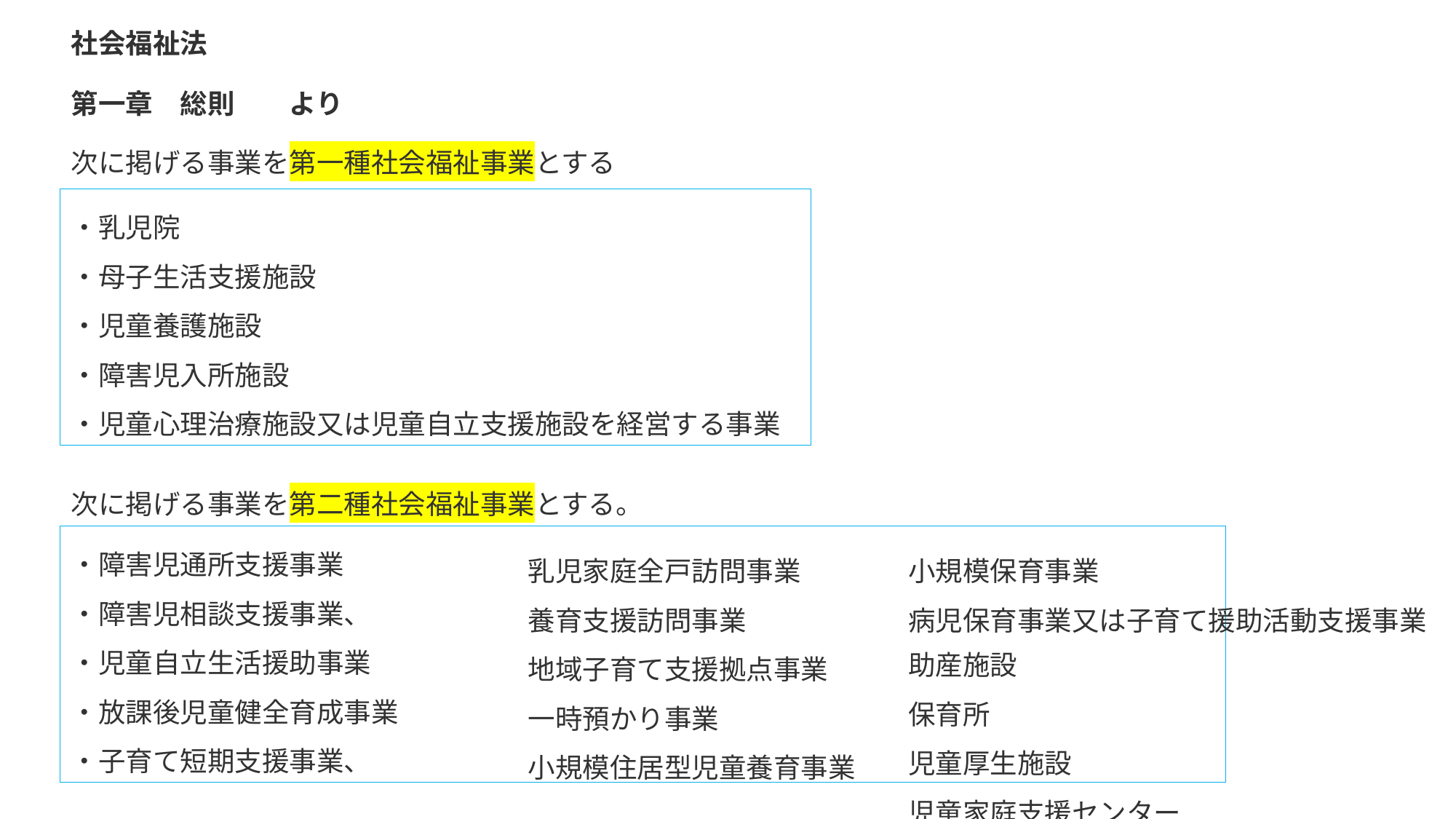

社会福祉法
第一章　総則　　より
次に掲げる事業を第一種社会福祉事業とする
・乳児院
・母子生活支援施設
・児童養護施設
・障害児入所施設
・児童心理治療施設又は児童自立支援施設を経営する事業
次に掲げる事業を第二種社会福祉事業とする。
・障害児通所支援事業
・障害児相談支援事業、
・児童自立生活援助事業
・放課後児童健全育成事業
・子育て短期支援事業、
乳児家庭全戸訪問事業
養育支援訪問事業
地域子育て支援拠点事業
一時預かり事業
小規模住居型児童養育事業
小規模保育事業
病児保育事業又は子育て援助活動支援事業
助産施設
保育所
児童厚生施設
児童家庭支援センター